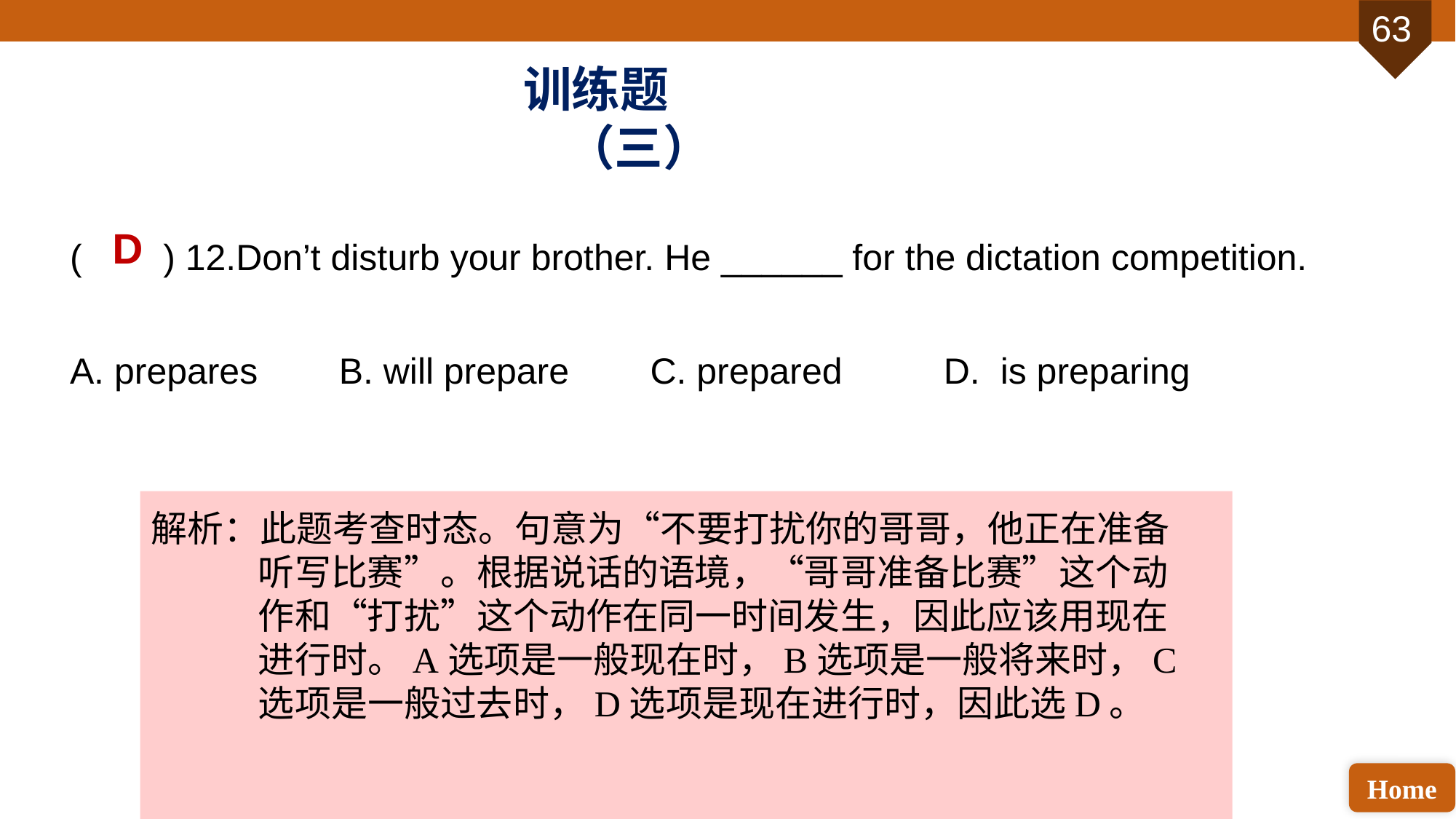

训练题（三）
D
(        ) 12.Don’t disturb your brother. He ______ for the dictation competition.

A. prepares        B. will prepare        C. prepared          D.  is preparing

解析：此题考查时态。句意为“不要打扰你的哥哥，他正在准备听写比赛”。根据说话的语境，“哥哥准备比赛”这个动作和“打扰”这个动作在同一时间发生，因此应该用现在进行时。A选项是一般现在时，B选项是一般将来时，C选项是一般过去时，D选项是现在进行时，因此选D。